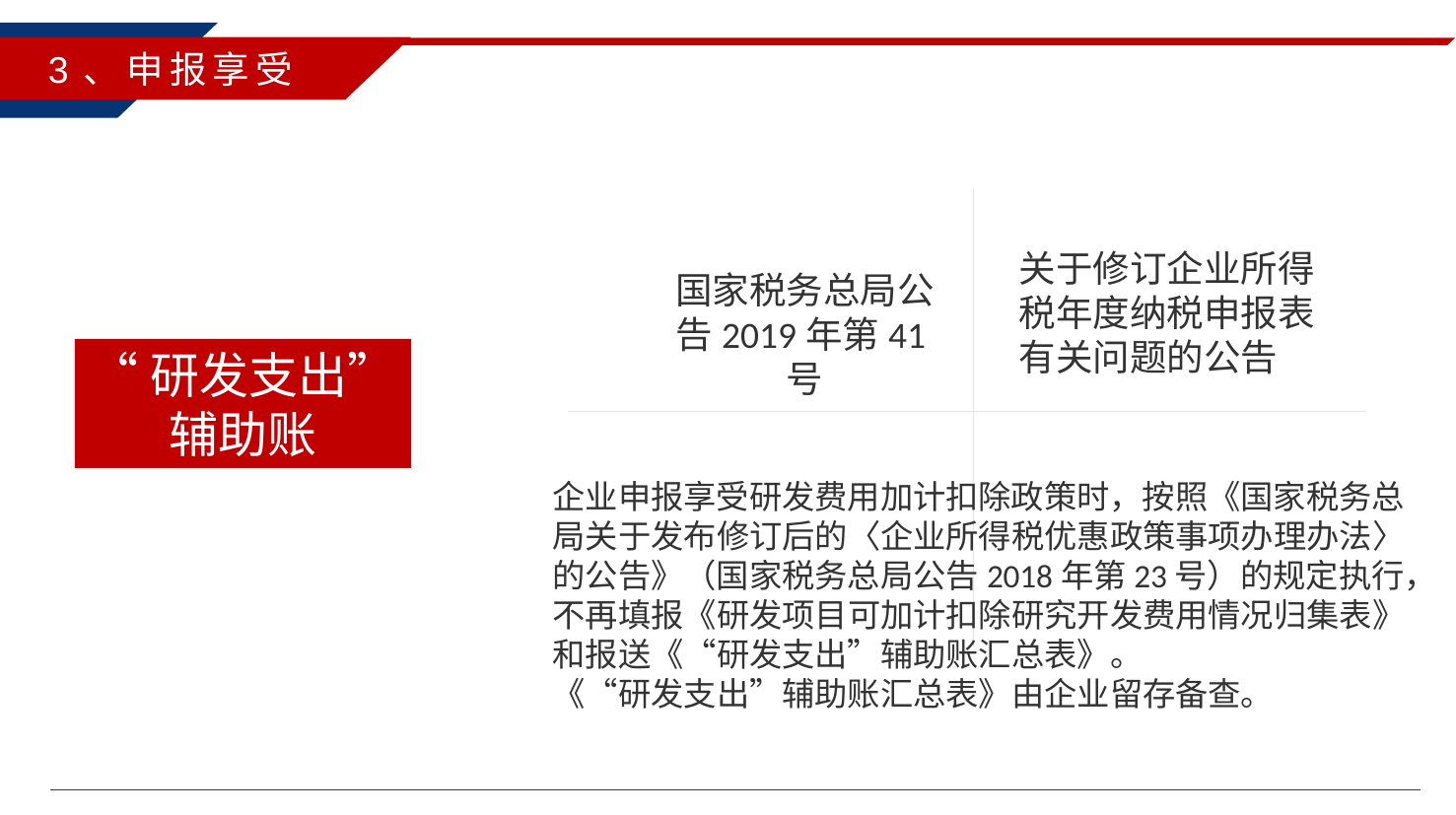

3、申报享受

关于修订企业所得税年度纳税申报表有关问题的公告
国家税务总局公告2019年第41号
“研发支出”辅助账

企业申报享受研发费用加计扣除政策时，按照《国家税务总局关于发布修订后的〈企业所得税优惠政策事项办理办法〉的公告》（国家税务总局公告2018年第23号）的规定执行，不再填报《研发项目可加计扣除研究开发费用情况归集表》和报送《“研发支出”辅助账汇总表》。
《“研发支出”辅助账汇总表》由企业留存备查。